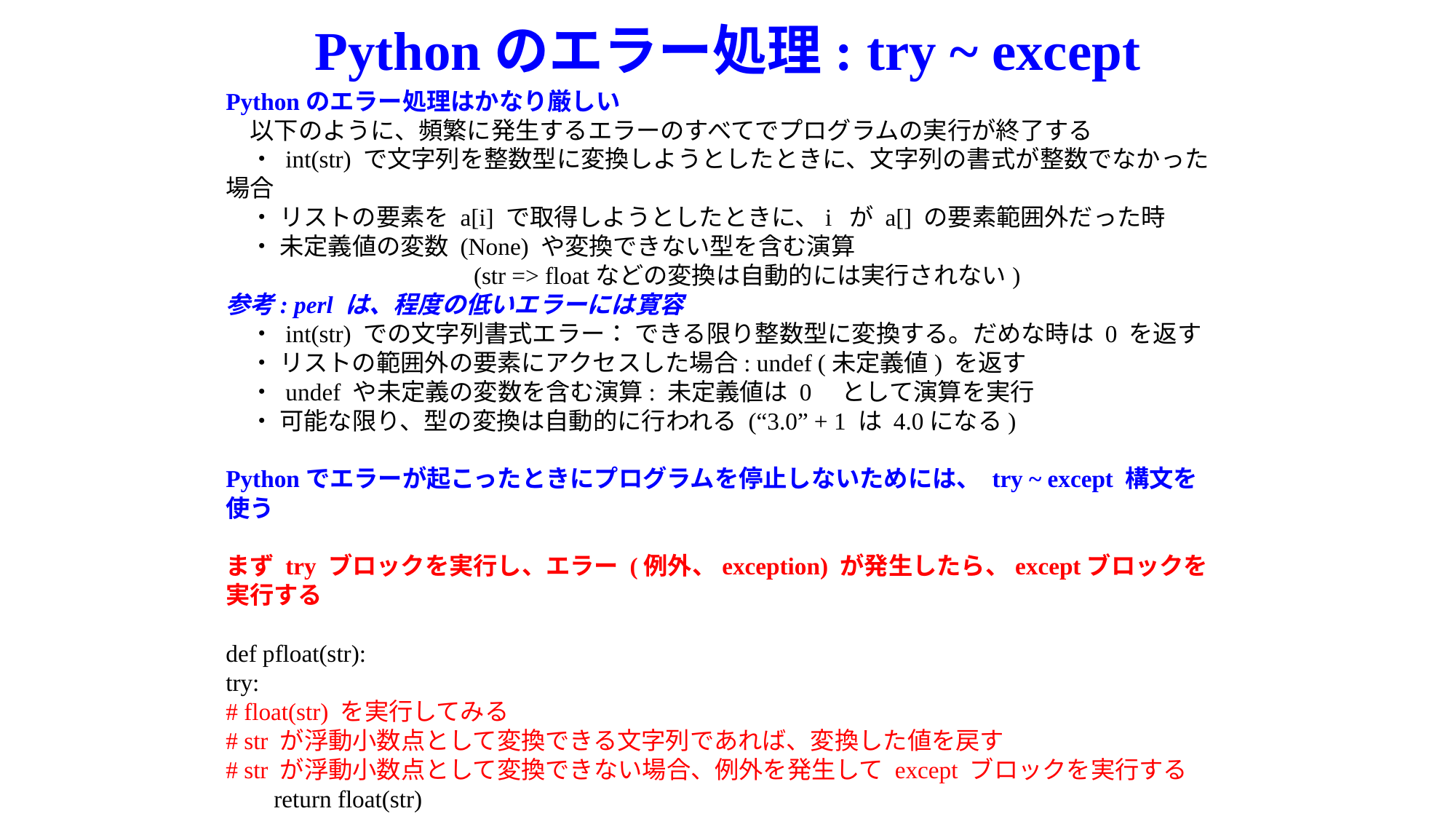

# Pythonのエラー処理: try ~ except
Pythonのエラー処理はかなり厳しい
　以下のように、頻繁に発生するエラーのすべてでプログラムの実行が終了する
　・ int(str) で文字列を整数型に変換しようとしたときに、文字列の書式が整数でなかった場合
　・ リストの要素を a[i] で取得しようとしたときに、i  が a[] の要素範囲外だった時
　・ 未定義値の変数 (None) や変換できない型を含む演算
　　　　　　　　　　(str => floatなどの変換は自動的には実行されない)
参考: perl は、程度の低いエラーには寛容
　・ int(str) での文字列書式エラー： できる限り整数型に変換する。だめな時は 0 を返す
　・ リストの範囲外の要素にアクセスした場合: undef (未定義値) を返す
　・ undef や未定義の変数を含む演算: 未定義値は 0　として演算を実行
　・ 可能な限り、型の変換は自動的に行われる (“3.0” + 1 は 4.0になる)

Pythonでエラーが起こったときにプログラムを停止しないためには、 try ~ except 構文を使う

まず try ブロックを実行し、エラー (例外、exception) が発生したら、exceptブロックを実行する

def pfloat(str):
try:
# float(str) を実行してみる # str が浮動小数点として変換できる文字列であれば、変換した値を戻す
# str が浮動小数点として変換できない場合、例外を発生して except ブロックを実行する
        return float(str)
    except:
# str が浮動小数点として変換できない場合、None (未定義値) を返す
       return None